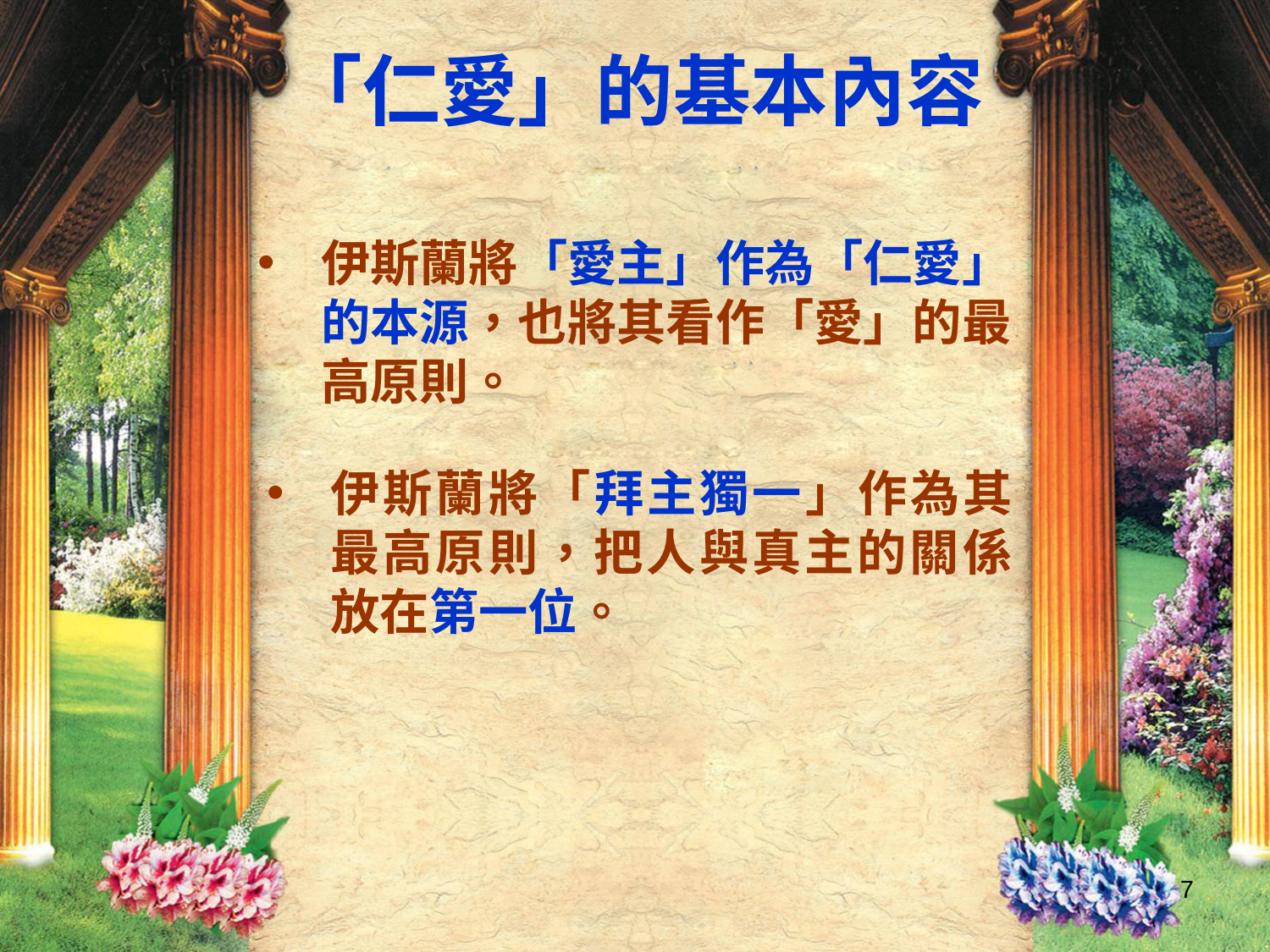

「仁愛」的基本內容
伊斯蘭將「愛主」作為「仁愛」的本源，也將其看作「愛」的最高原則。
伊斯蘭將「拜主獨一」作為其最高原則，把人與真主的關係放在第一位。
7